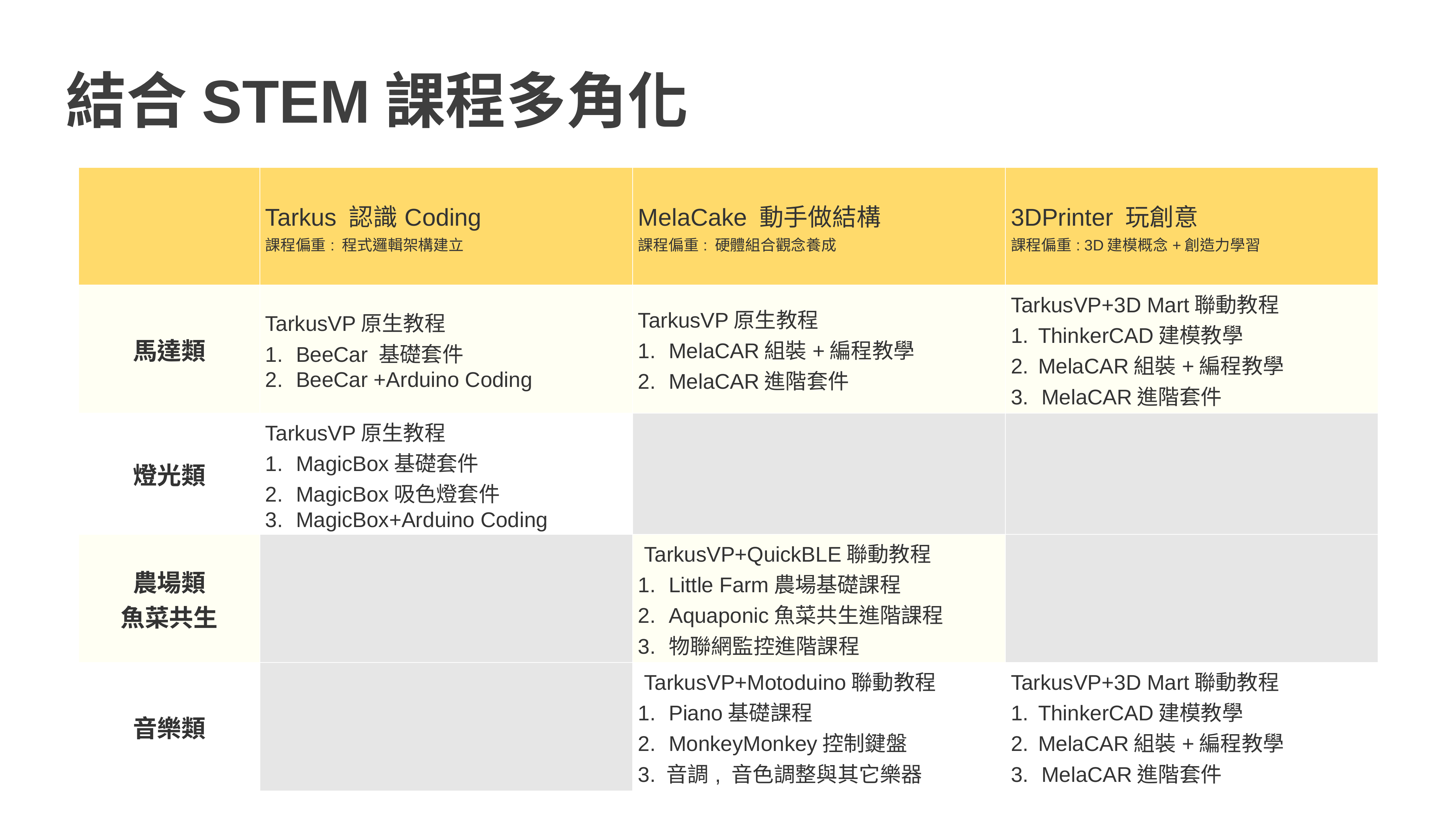

結合STEM課程多角化
|  | Tarkus 認識Coding 課程偏重: 程式邏輯架構建立 | MelaCake 動手做結構 課程偏重: 硬體組合觀念養成 | 3DPrinter 玩創意 課程偏重: 3D建模概念+創造力學習 |
| --- | --- | --- | --- |
| 馬達類 | TarkusVP原生教程 BeeCar 基礎套件 BeeCar +Arduino Coding | TarkusVP原生教程 MelaCAR組裝+編程教學 MelaCAR進階套件 | TarkusVP+3D Mart聯動教程 ThinkerCAD建模教學 MelaCAR組裝+編程教學 MelaCAR進階套件 |
| 燈光類 | TarkusVP原生教程 MagicBox基礎套件 MagicBox吸色燈套件 MagicBox+Arduino Coding |  |  |
| 農場類 魚菜共生 |  | TarkusVP+QuickBLE聯動教程 Little Farm農場基礎課程 Aquaponic魚菜共生進階課程 物聯網監控進階課程 |  |
| 音樂類 |  | TarkusVP+Motoduino聯動教程 Piano基礎課程 MonkeyMonkey控制鍵盤 3. 音調, 音色調整與其它樂器 | TarkusVP+3D Mart聯動教程 ThinkerCAD建模教學 MelaCAR組裝+編程教學 MelaCAR進階套件 |